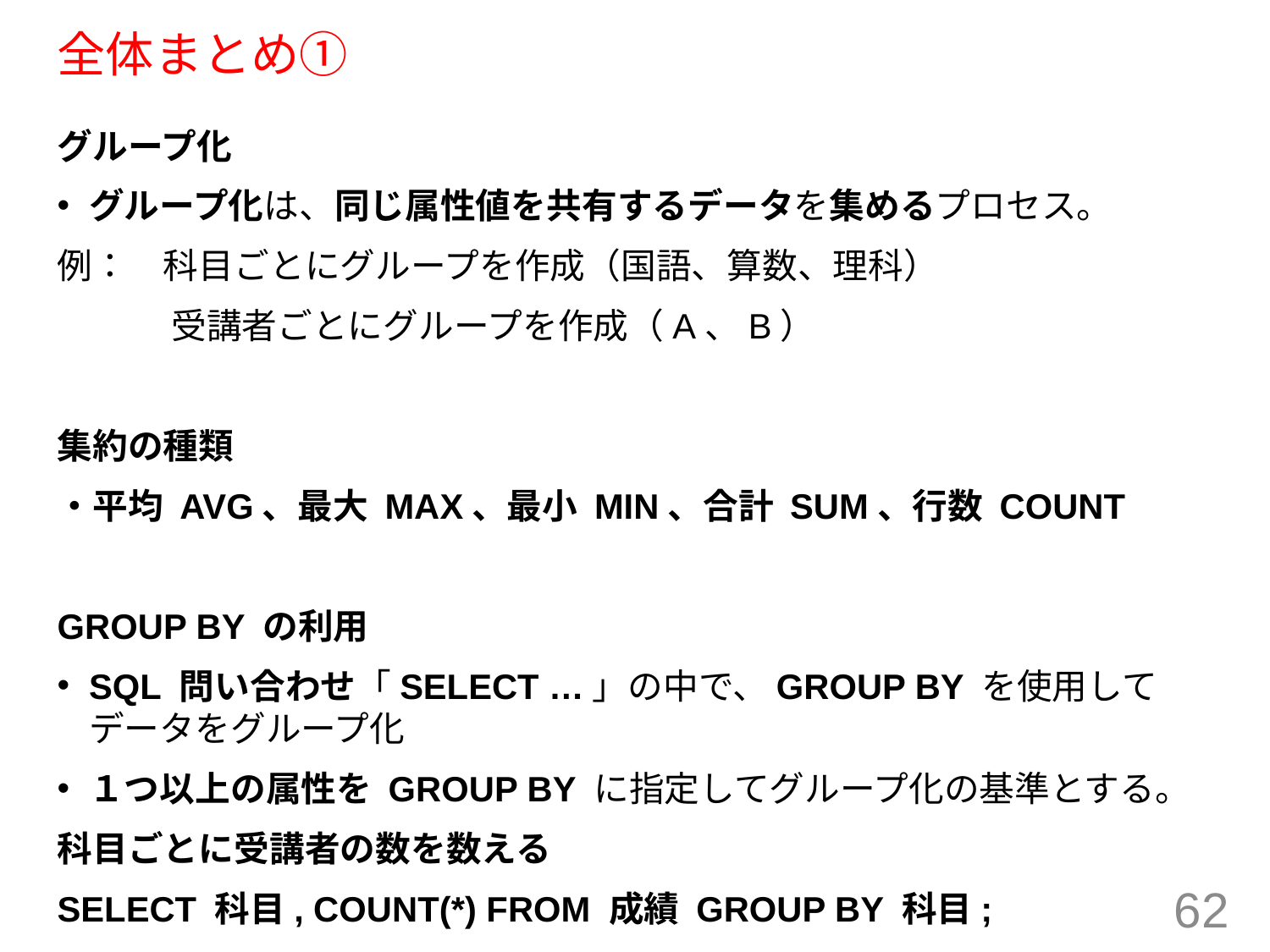

# 全体まとめ①
グループ化
グループ化は、同じ属性値を共有するデータを集めるプロセス。
例：　科目ごとにグループを作成（国語、算数、理科）
　　　 受講者ごとにグループを作成（A、B）

集約の種類
・平均 AVG、最大 MAX、最小 MIN、合計 SUM、行数 COUNT

GROUP BY の利用
SQL 問い合わせ「SELECT …」の中で、GROUP BY を使用してデータをグループ化
１つ以上の属性を GROUP BY に指定してグループ化の基準とする。
科目ごとに受講者の数を数える
SELECT 科目, COUNT(*) FROM 成績 GROUP BY 科目;

62